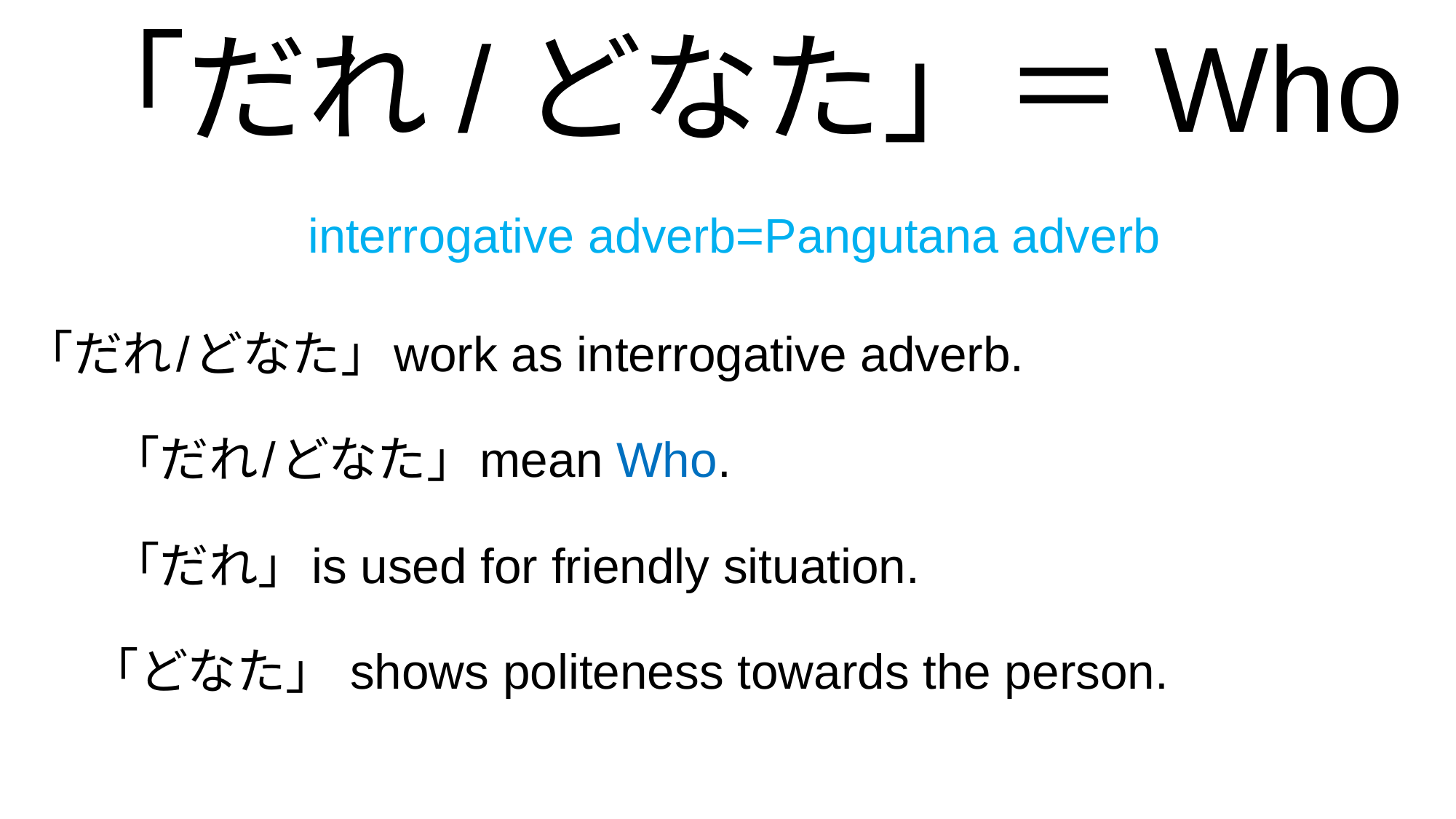

# 「だれ/どなた」＝Who ★ interrogative adverb=Pangutana adverb

「だれ/どなた」work as interrogative adverb.
      「だれ/どなた」mean Who.
      「だれ」is used for friendly situation. 　
      「どなた」 shows politeness towards the person.